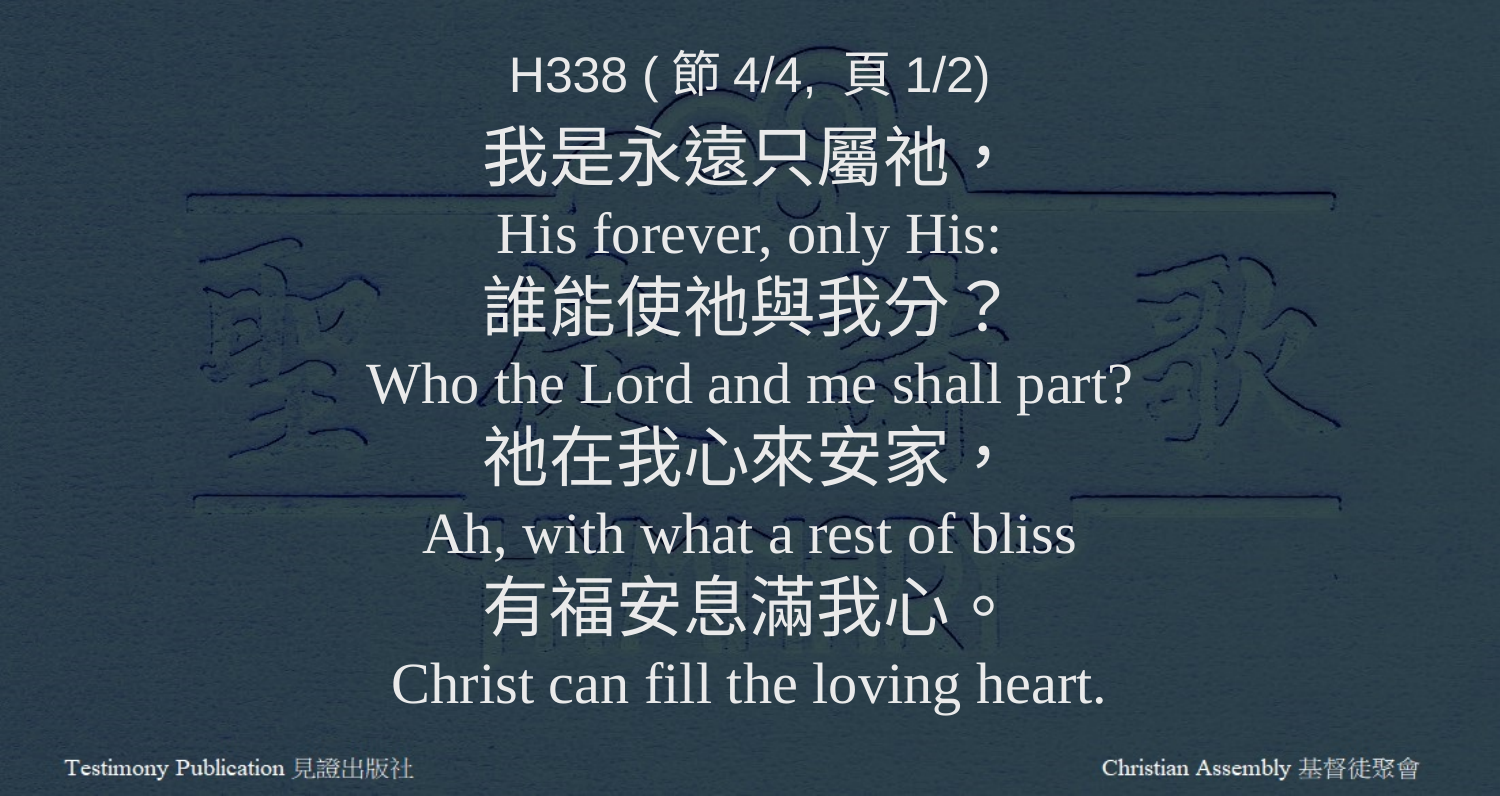

H338 (節4/4, 頁1/2)
我是永遠只屬祂，
His forever, only His:
誰能使祂與我分？
Who the Lord and me shall part?
祂在我心來安家，
Ah, with what a rest of bliss
有福安息滿我心。
Christ can fill the loving heart.